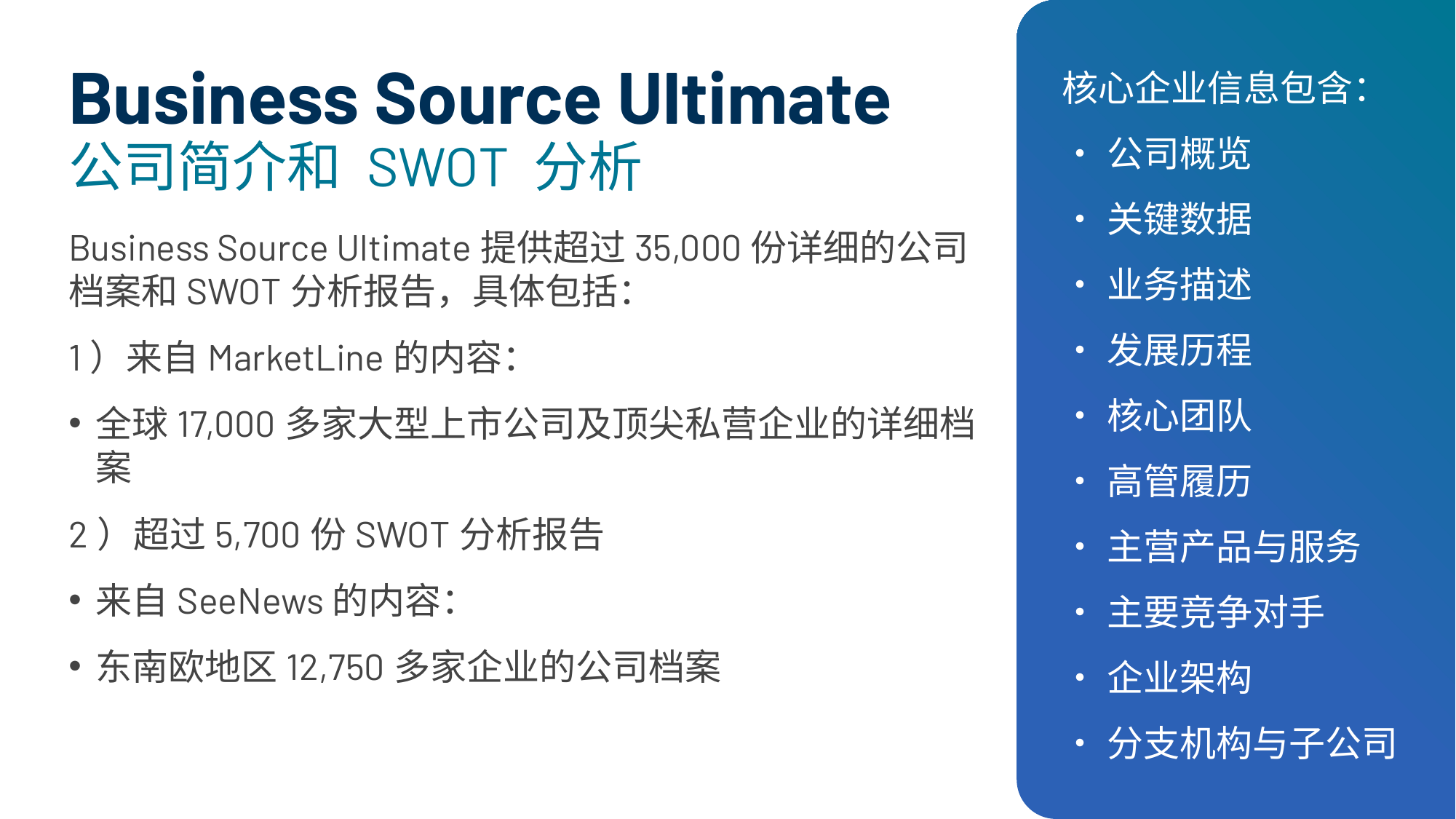

核心企业信息包含：
• 公司概览
• 关键数据
• 业务描述
• 发展历程
• 核心团队
• 高管履历
• 主营产品与服务
• 主要竞争对手
• 企业架构
• 分支机构与子公司
# Business Source Ultimate 公司简介和 SWOT 分析

Business Source Ultimate提供超过35,000份详细的公司档案和SWOT分析报告，具体包括：
1）来自MarketLine的内容：
全球17,000多家大型上市公司及顶尖私营企业的详细档案
2）超过5,700份SWOT分析报告
来自SeeNews的内容：
东南欧地区12,750多家企业的公司档案